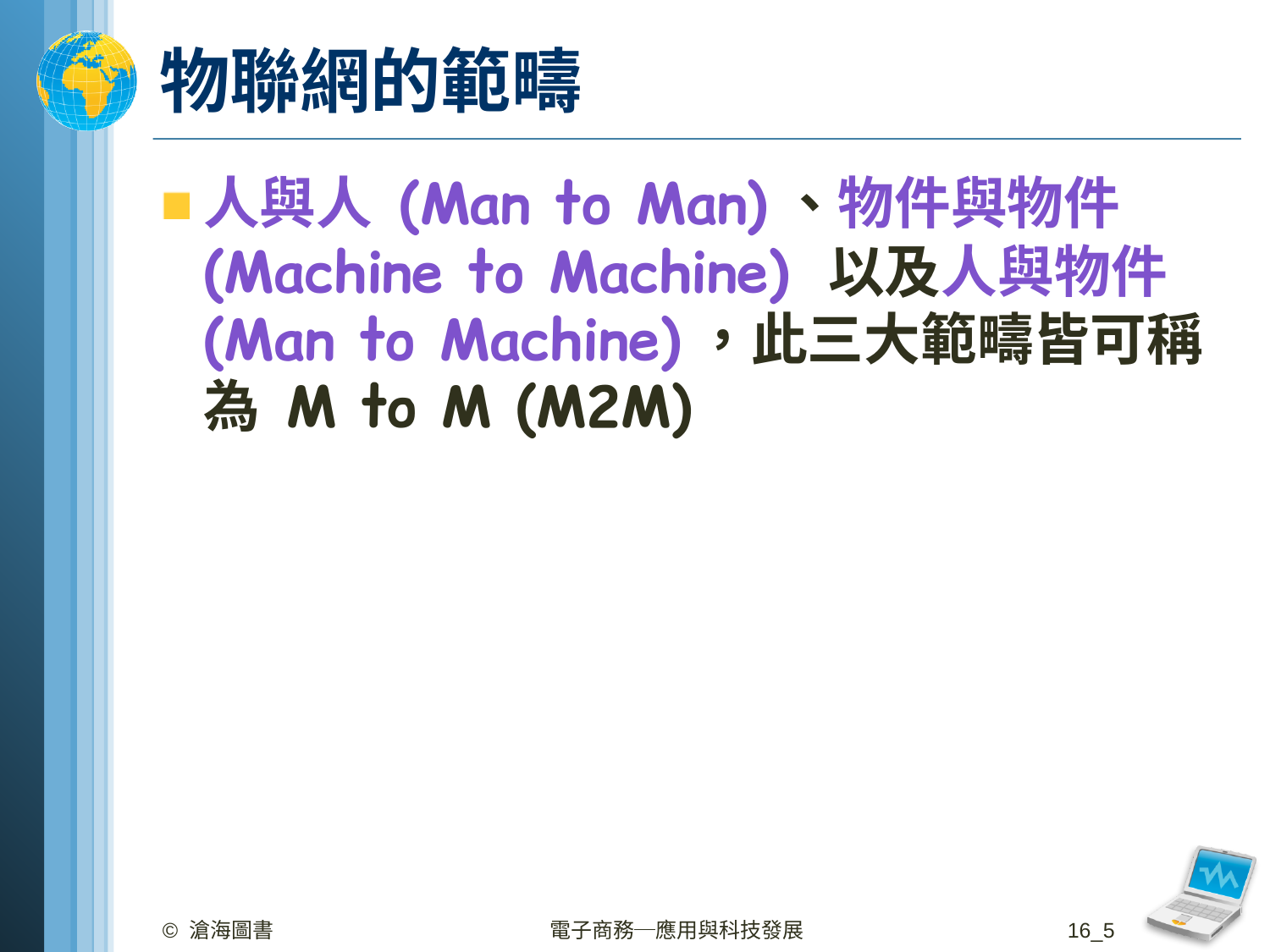

# 物聯網的範疇
人與人 (Man to Man)、物件與物件 (Machine to Machine) 以及人與物件 (Man to Machine)，此三大範疇皆可稱為 M to M (M2M)
© 滄海圖書
電子商務─應用與科技發展
16_5